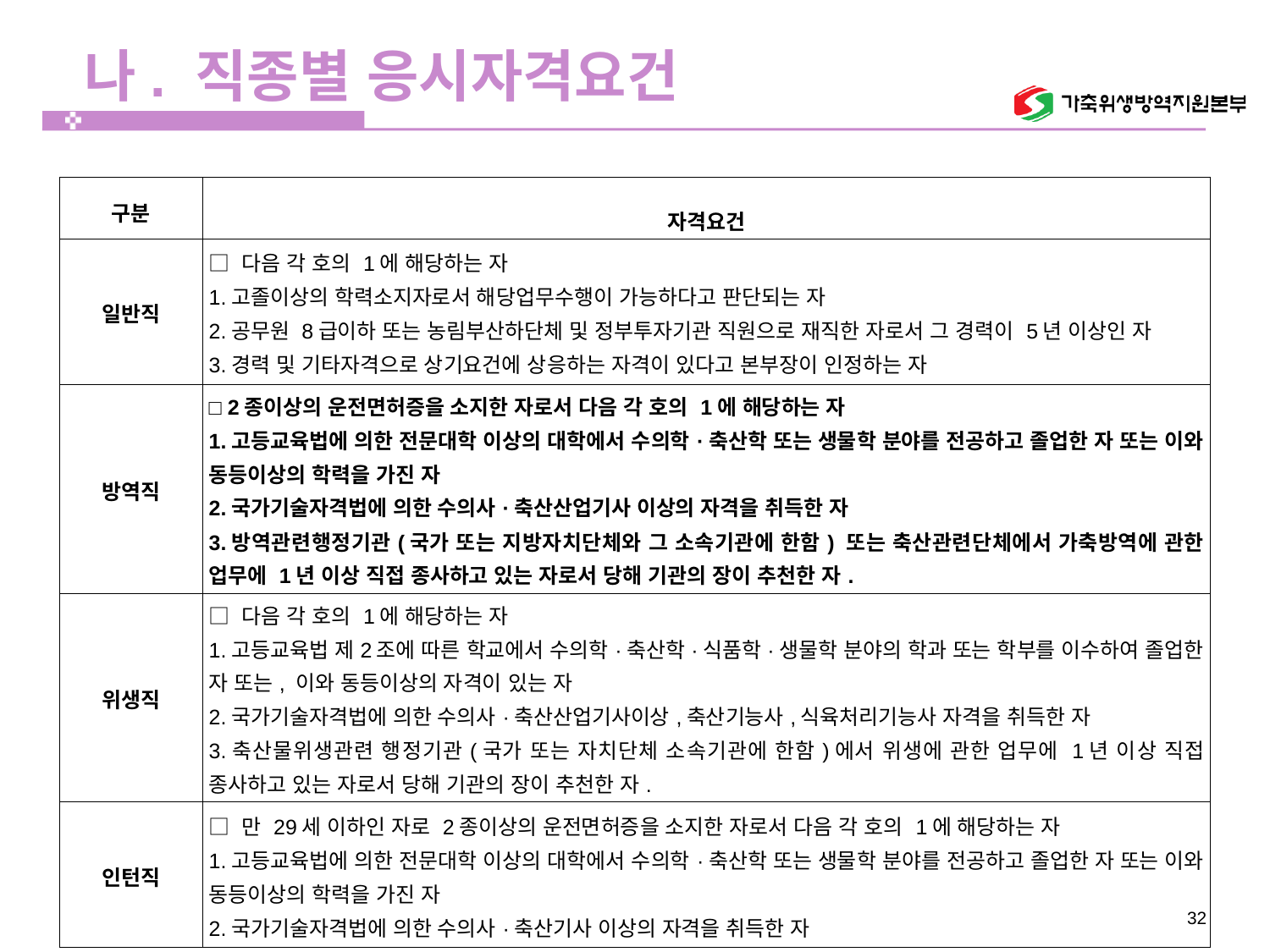

# 나. 직종별 응시자격요건
| 구분 | 자격요건 |
| --- | --- |
| 일반직 | □ 다음 각 호의 1에 해당하는 자 1.고졸이상의 학력소지자로서 해당업무수행이 가능하다고 판단되는 자 2.공무원 8급이하 또는 농림부산하단체 및 정부투자기관 직원으로 재직한 자로서 그 경력이 5년 이상인 자 3.경력 및 기타자격으로 상기요건에 상응하는 자격이 있다고 본부장이 인정하는 자 |
| 방역직 | □ 2종이상의 운전면허증을 소지한 자로서 다음 각 호의 1에 해당하는 자 1.고등교육법에 의한 전문대학 이상의 대학에서 수의학·축산학 또는 생물학 분야를 전공하고 졸업한 자 또는 이와 동등이상의 학력을 가진 자 2.국가기술자격법에 의한 수의사·축산산업기사 이상의 자격을 취득한 자 3.방역관련행정기관(국가 또는 지방자치단체와 그 소속기관에 한함) 또는 축산관련단체에서 가축방역에 관한 업무에 1년 이상 직접 종사하고 있는 자로서 당해 기관의 장이 추천한 자. |
| 위생직 | □ 다음 각 호의 1에 해당하는 자 1.고등교육법 제2조에 따른 학교에서 수의학·축산학·식품학·생물학 분야의 학과 또는 학부를 이수하여 졸업한 자 또는, 이와 동등이상의 자격이 있는 자 2.국가기술자격법에 의한 수의사·축산산업기사이상,축산기능사,식육처리기능사 자격을 취득한 자 3.축산물위생관련 행정기관(국가 또는 자치단체 소속기관에 한함)에서 위생에 관한 업무에 1년 이상 직접 종사하고 있는 자로서 당해 기관의 장이 추천한 자. |
| 인턴직 | □ 만 29세 이하인 자로 2종이상의 운전면허증을 소지한 자로서 다음 각 호의 1에 해당하는 자 1.고등교육법에 의한 전문대학 이상의 대학에서 수의학·축산학 또는 생물학 분야를 전공하고 졸업한 자 또는 이와 동등이상의 학력을 가진 자 2.국가기술자격법에 의한 수의사·축산기사 이상의 자격을 취득한 자 |

32